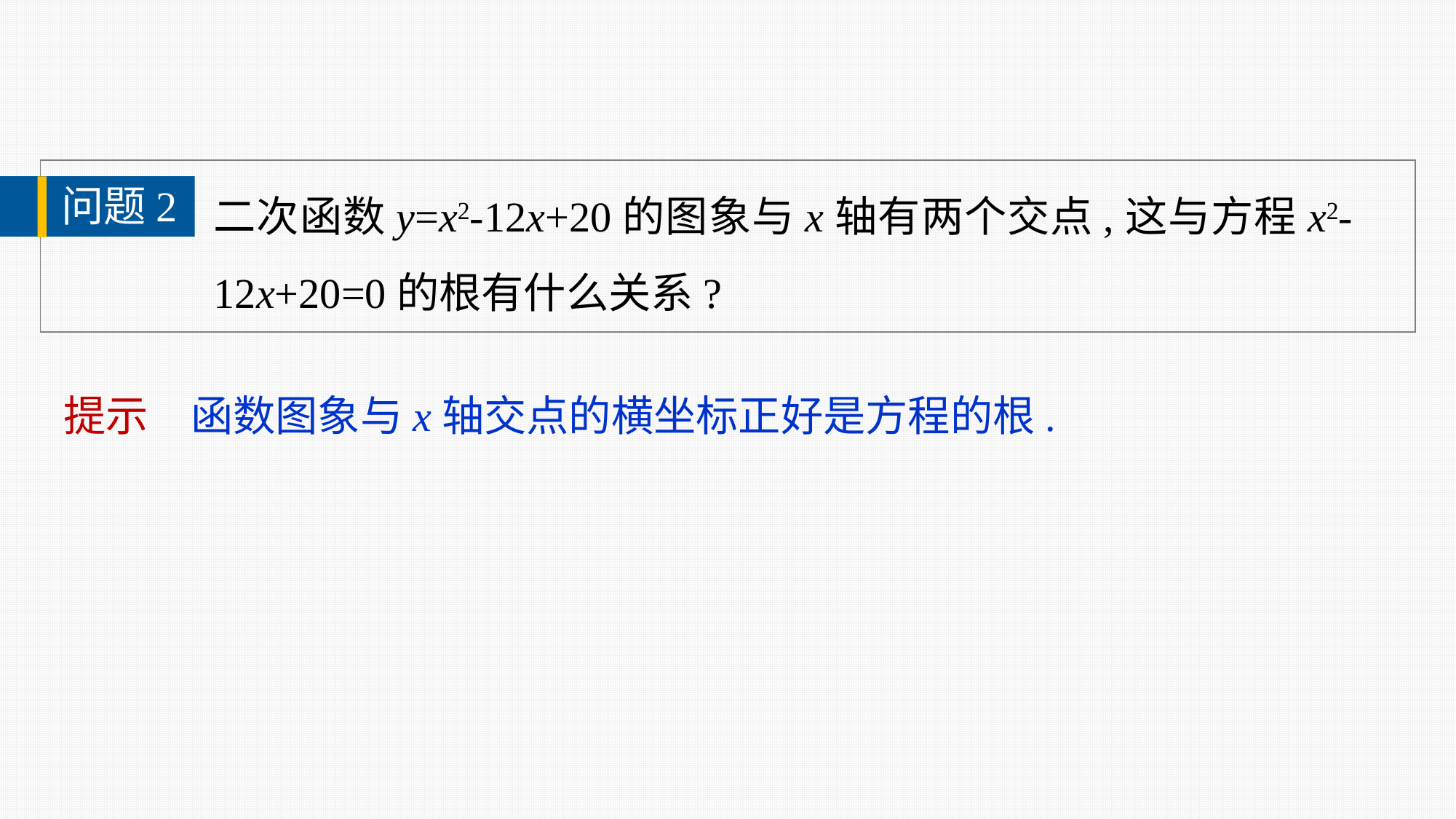

二次函数y=x2-12x+20的图象与x轴有两个交点,这与方程x2-12x+20=0的根有什么关系?

问题2

提示　函数图象与x轴交点的横坐标正好是方程的根.